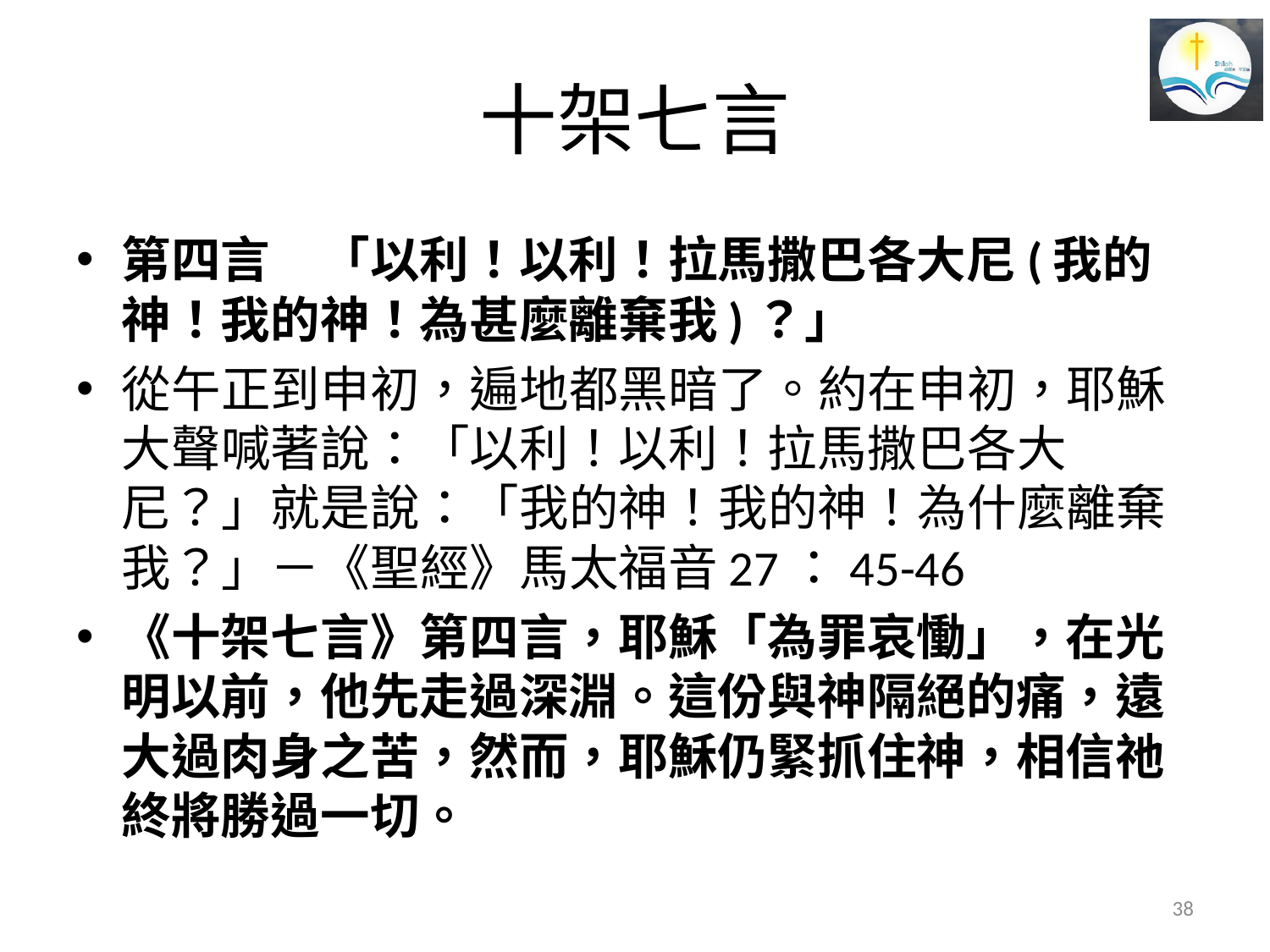

# 十架七言
第四言　「以利！以利！拉馬撒巴各大尼(我的神！我的神！為甚麼離棄我)？」
從午正到申初，遍地都黑暗了。約在申初，耶穌大聲喊著說：「以利！以利！拉馬撒巴各大尼？」就是說：「我的神！我的神！為什麼離棄我？」－《聖經》馬太福音27：45-46
《十架七言》第四言，耶穌「為罪哀慟」，在光明以前，他先走過深淵。這份與神隔絕的痛，遠大過肉身之苦，然而，耶穌仍緊抓住神，相信祂終將勝過一切。
38